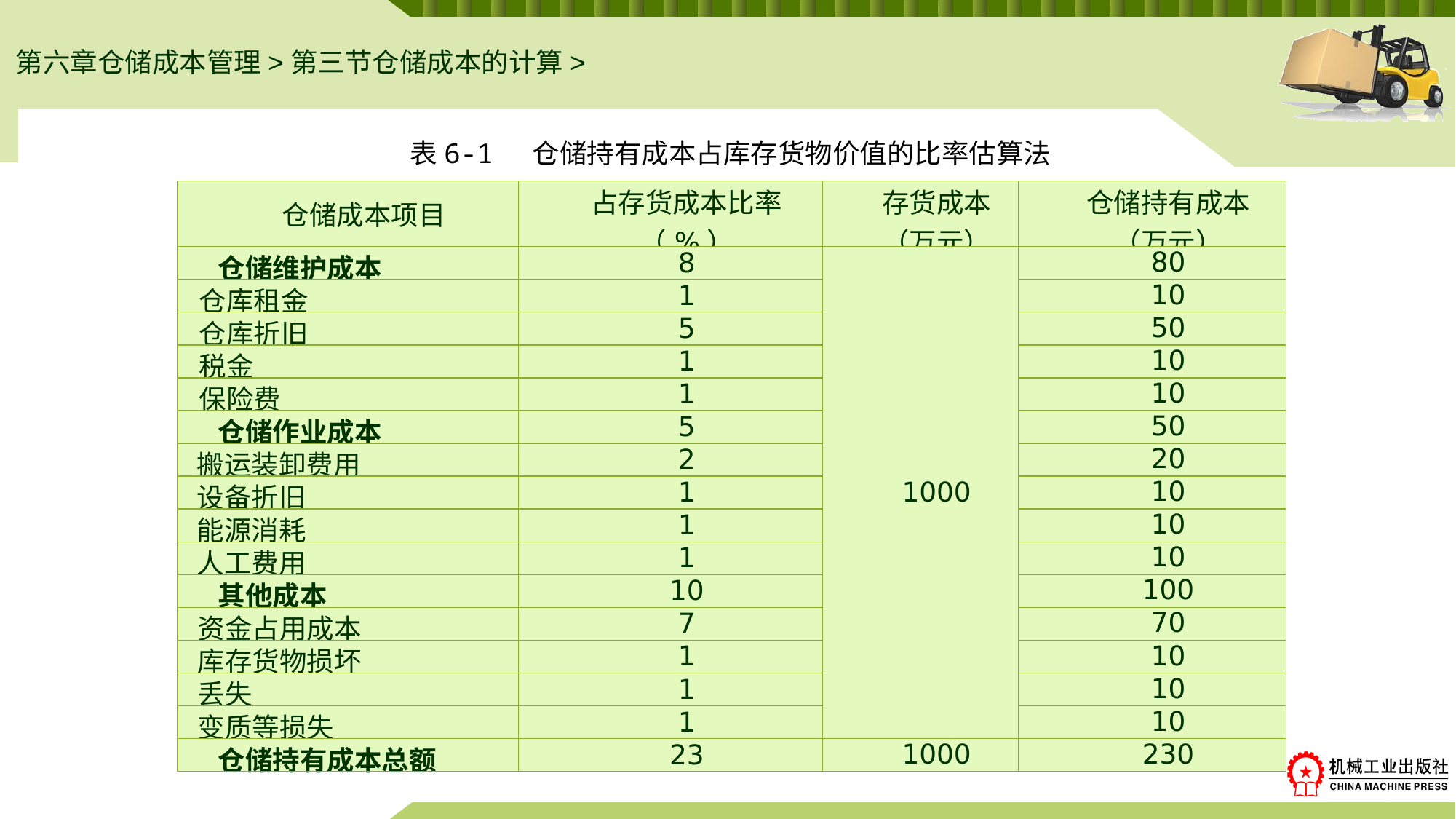

第六章仓储成本管理>第三节仓储成本的计算>
# 表6-1 (表下半部)
表6-1  仓储持有成本占库存货物价值的比率估算法
| 仓储成本项目 | 占存货成本比率 （%） | 存货成本 （万元） | 仓储持有成本 （万元） |
| --- | --- | --- | --- |
| 仓储维护成本 | 8 | 1000 | 80 |
| 仓库租金 | 1 |  | 10 |
| 仓库折旧 | 5 |  | 50 |
| 税金 | 1 |  | 10 |
| 保险费 | 1 |  | 10 |
| 仓储作业成本 | 5 |  | 50 |
| 搬运装卸费用 | 2 |  | 20 |
| 设备折旧 | 1 |  | 10 |
| 能源消耗 | 1 |  | 10 |
| 人工费用 | 1 |  | 10 |
| 其他成本 | 10 |  | 100 |
| 资金占用成本 | 7 |  | 70 |
| 库存货物损坏 | 1 |  | 10 |
| 丢失 | 1 |  | 10 |
| 变质等损失 | 1 |  | 10 |
| 仓储持有成本总额 | 23 | 1000 | 230 |